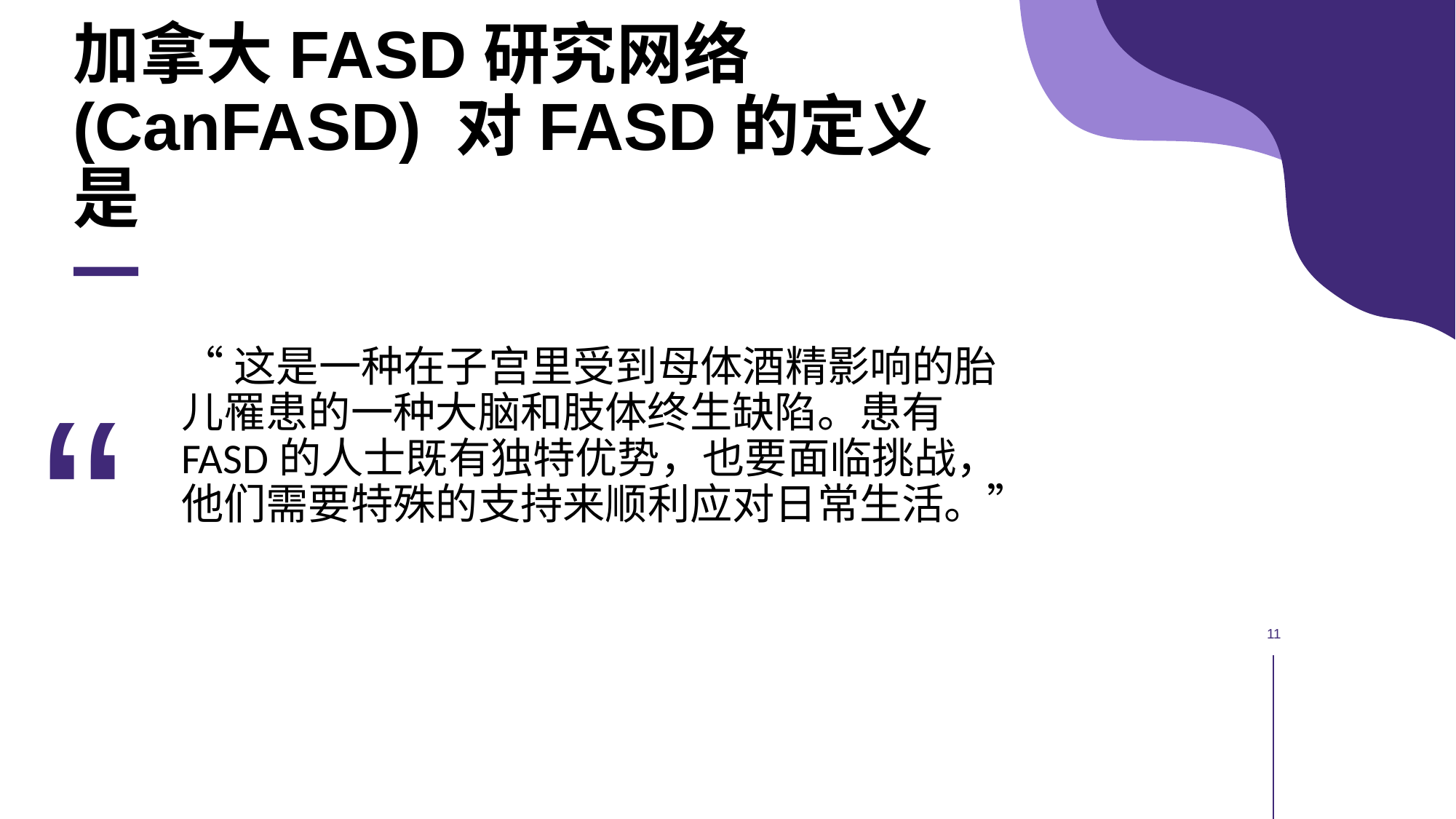

# 加拿大FASD研究网络(CanFASD) 对FASD的定义是

“
“这是一种在子宫里受到母体酒精影响的胎儿罹患的一种大脑和肢体终生缺陷。患有FASD的人士既有独特优势，也要面临挑战，他们需要特殊的支持来顺利应对日常生活。”
11